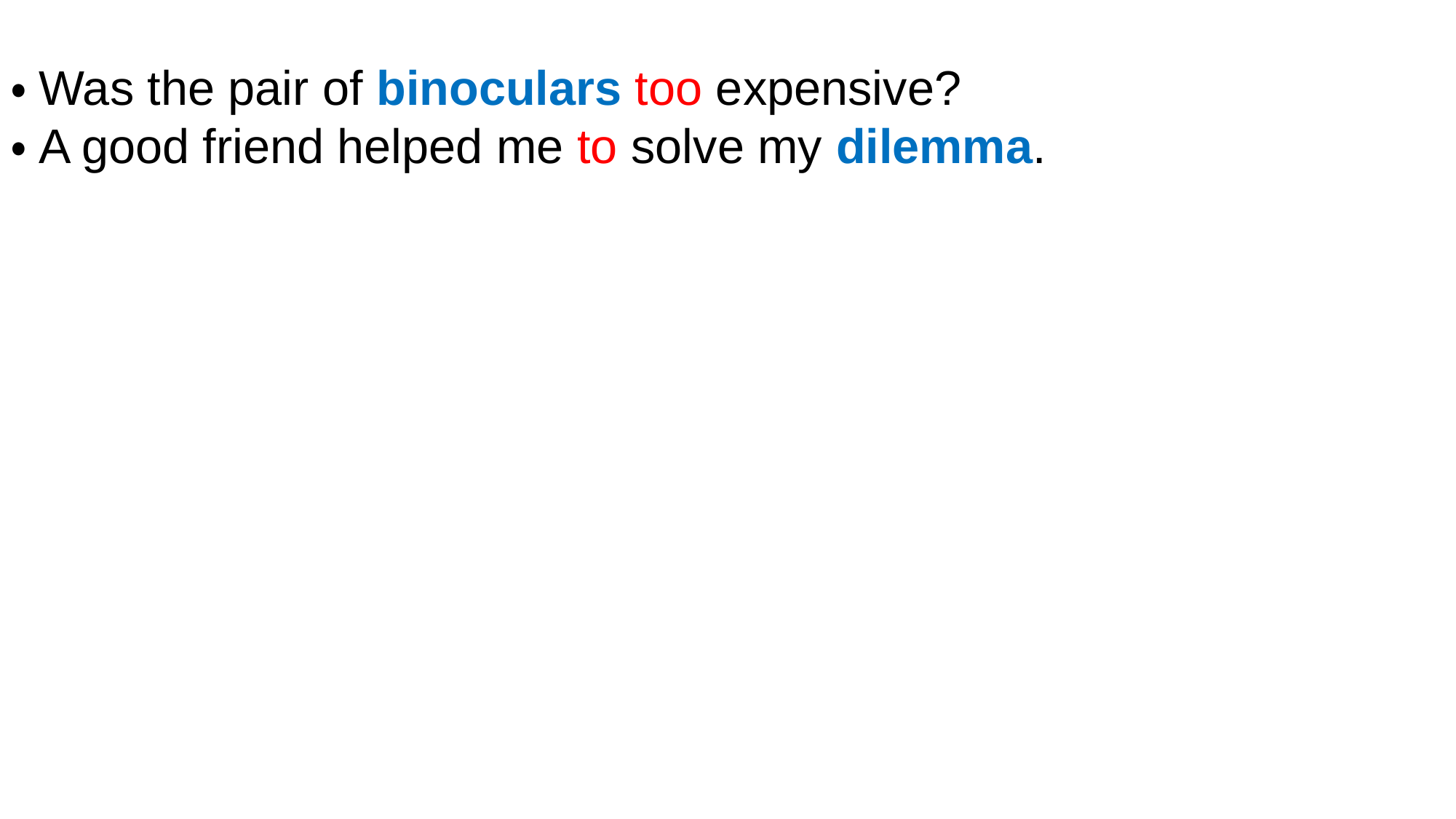

・Was the pair of binoculars too expensive?
・A good friend helped me to solve my dilemma.